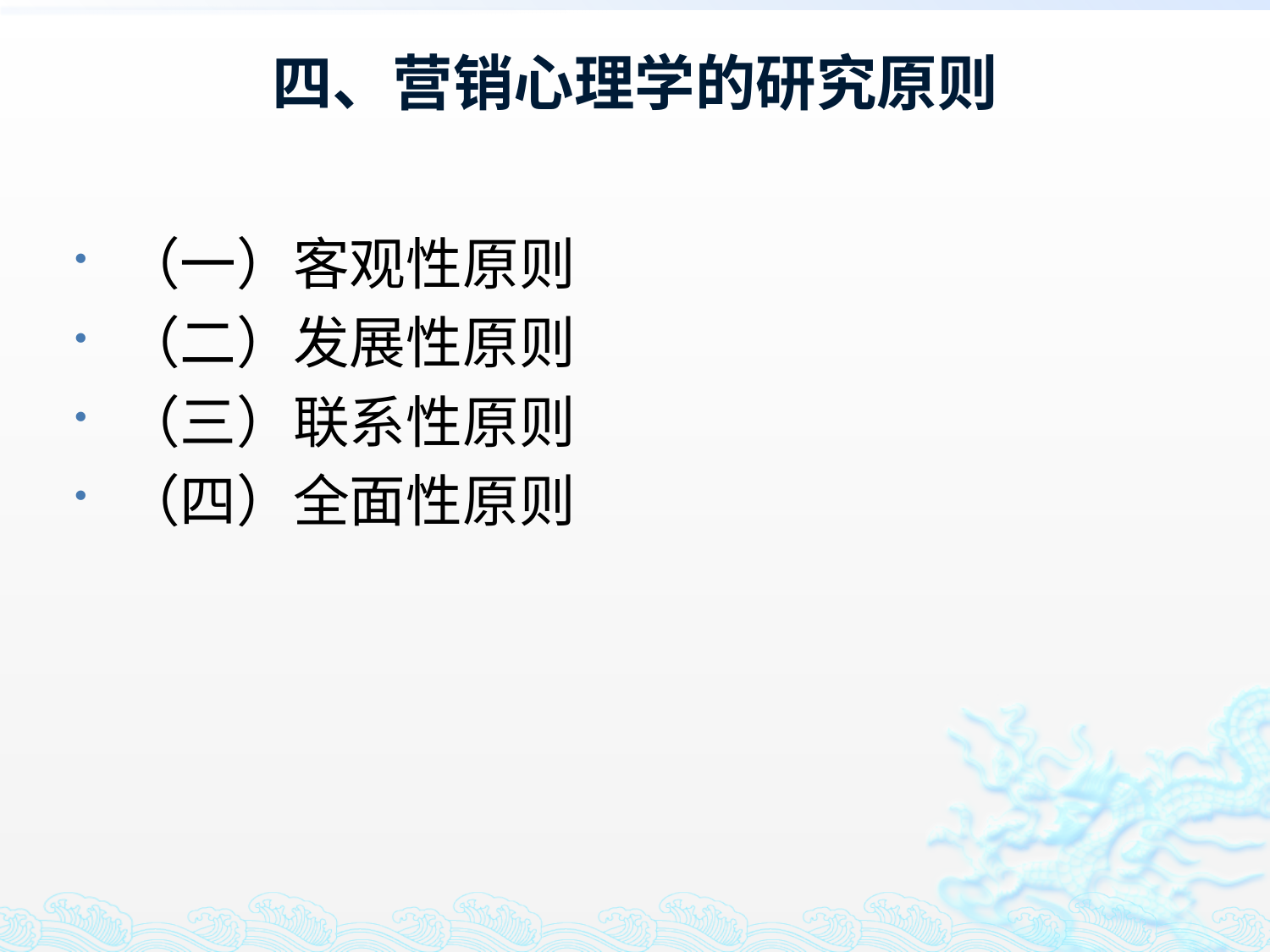

# 四、营销心理学的研究原则
（一）客观性原则
（二）发展性原则
（三）联系性原则
（四）全面性原则